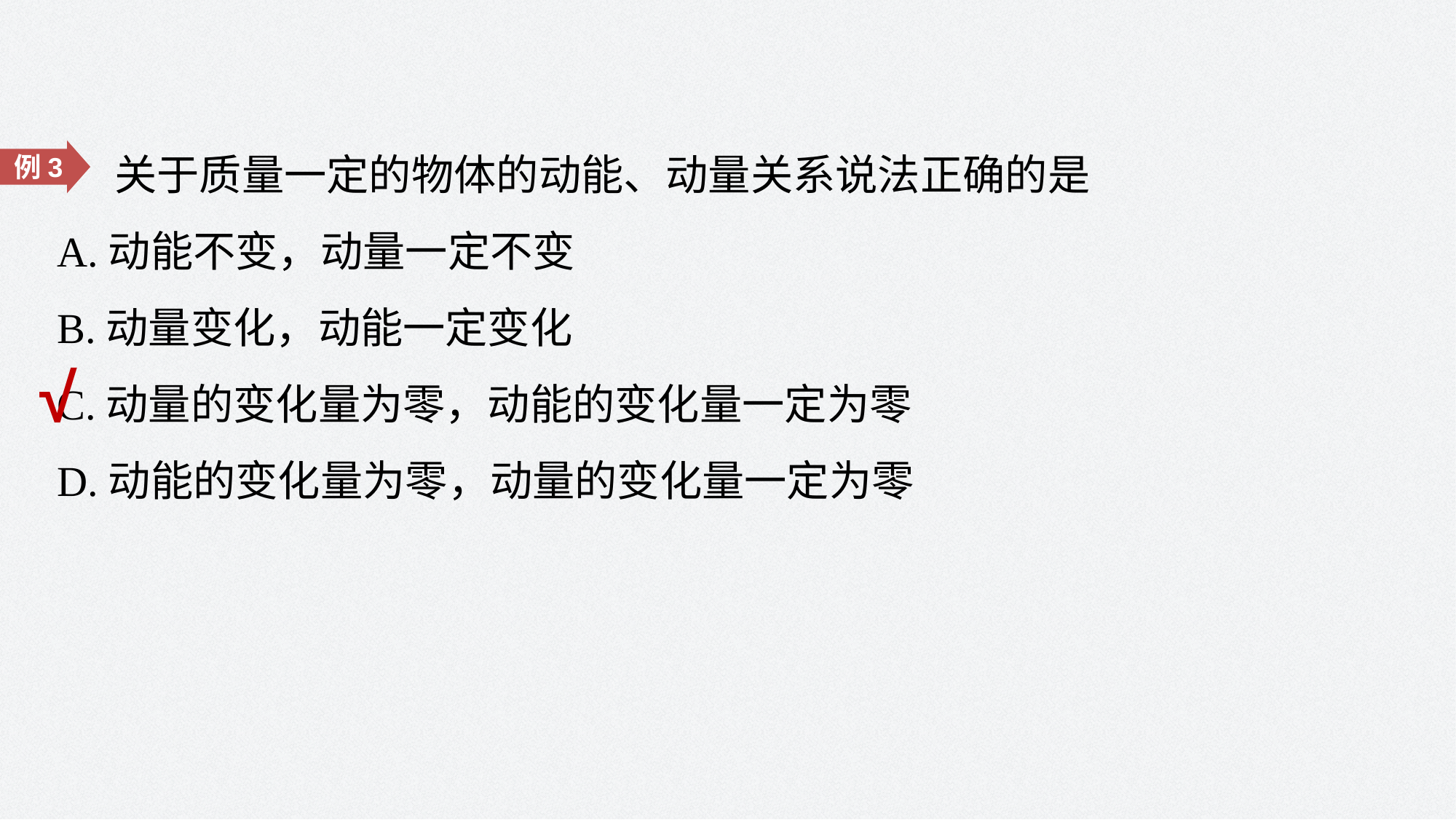

关于质量一定的物体的动能、动量关系说法正确的是
A.动能不变，动量一定不变
B.动量变化，动能一定变化
C.动量的变化量为零，动能的变化量一定为零
D.动能的变化量为零，动量的变化量一定为零

例3
√